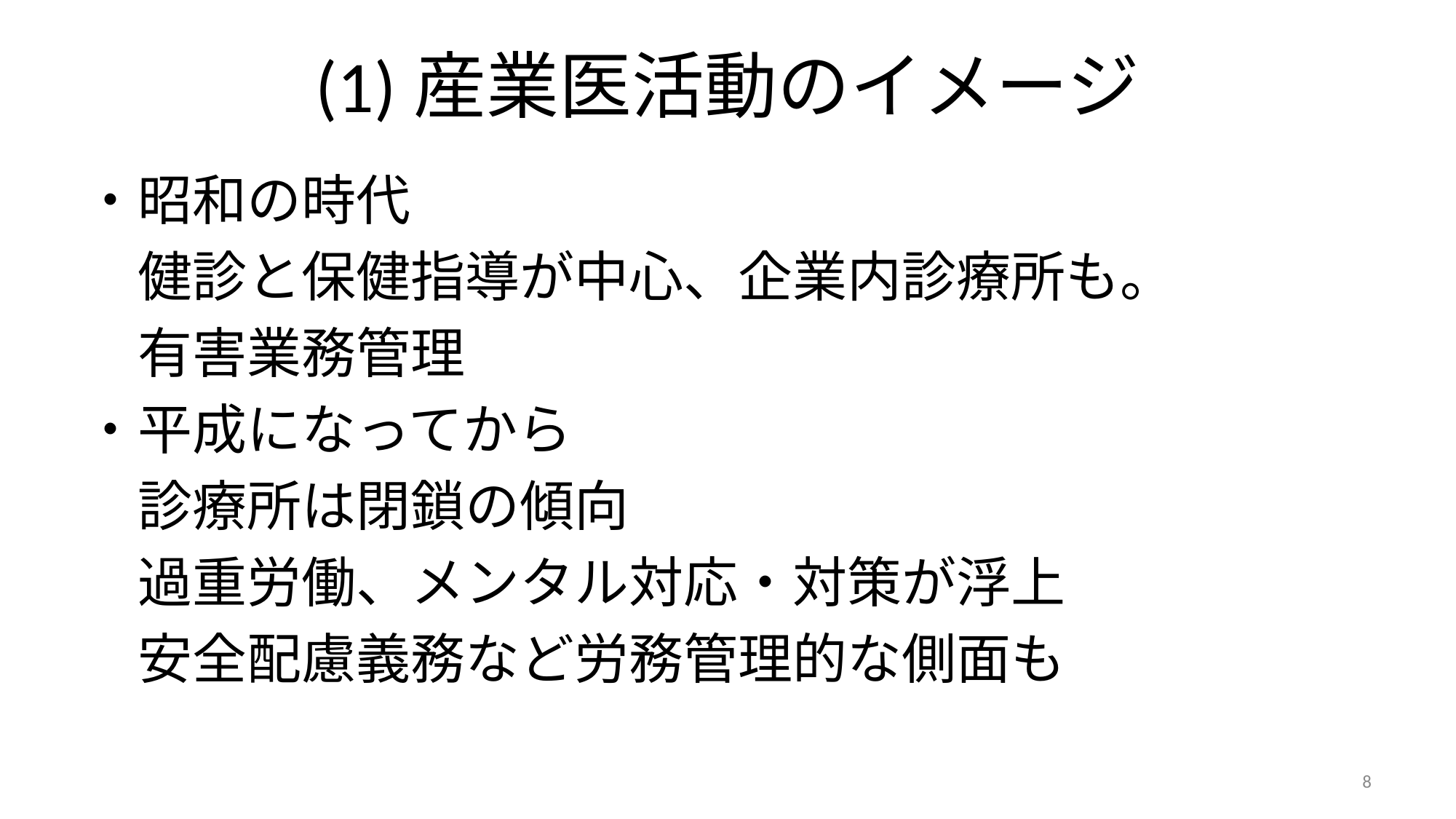

# (1)産業医活動のイメージ
・昭和の時代
　健診と保健指導が中心、企業内診療所も。
　有害業務管理
・平成になってから
　診療所は閉鎖の傾向
　過重労働、メンタル対応・対策が浮上
　安全配慮義務など労務管理的な側面も
8